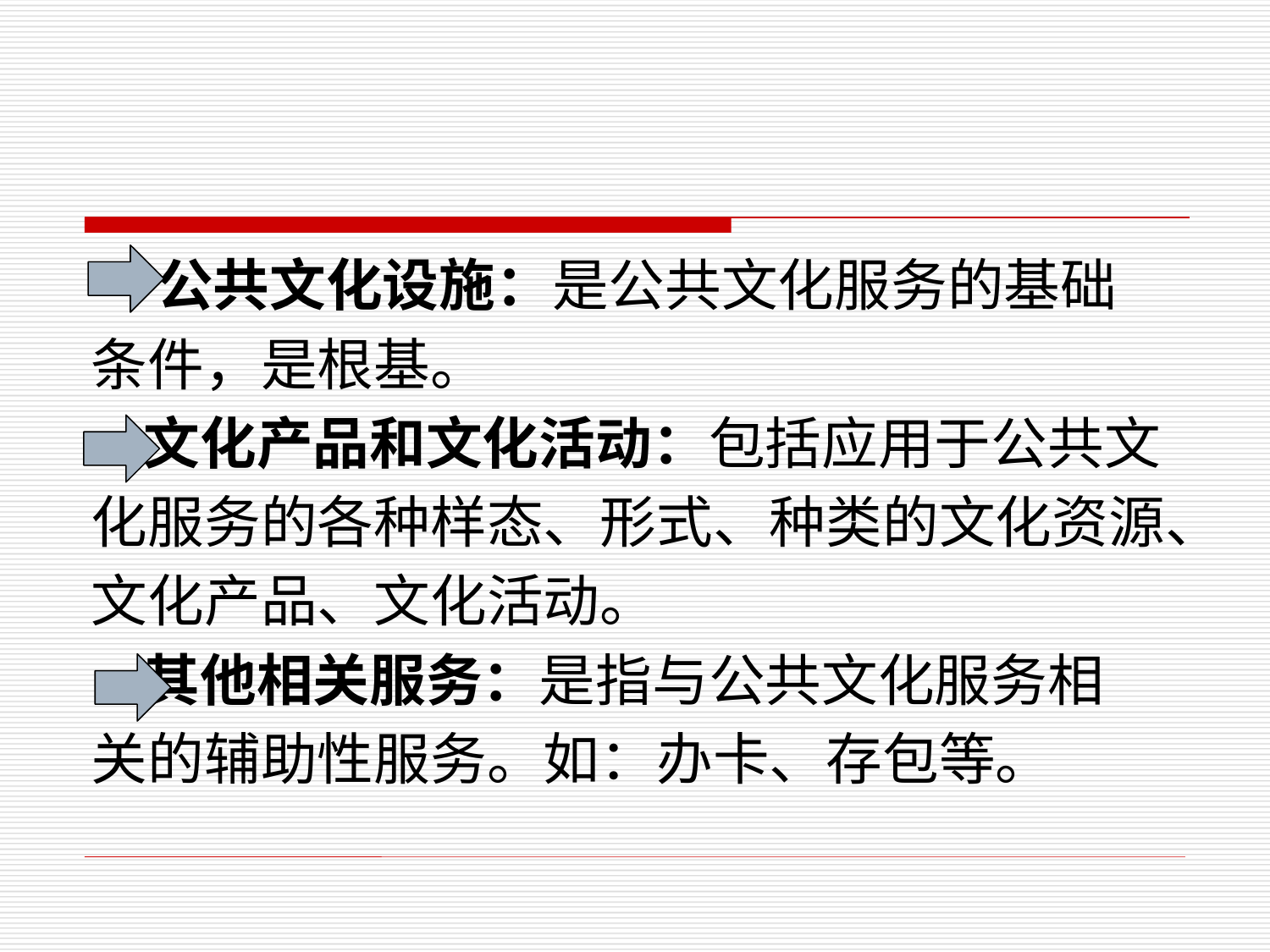

公共文化设施：是公共文化服务的基础
条件，是根基。
   文化产品和文化活动：包括应用于公共文
化服务的各种样态、形式、种类的文化资源、
文化产品、文化活动。
   其他相关服务：是指与公共文化服务相
关的辅助性服务。如：办卡、存包等。